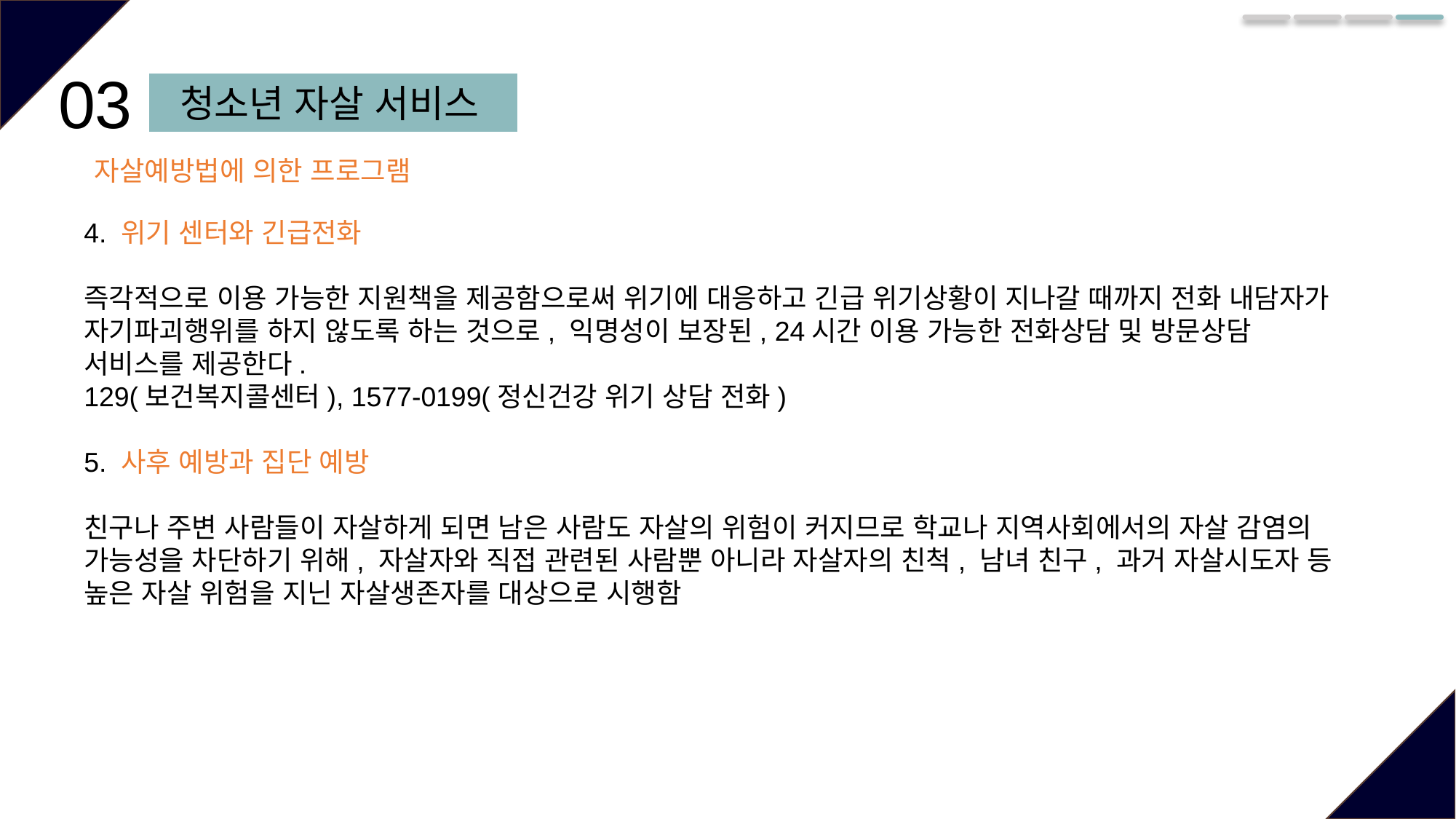

03
청소년 자살 서비스
자살예방법에 의한 프로그램
4. 위기 센터와 긴급전화
즉각적으로 이용 가능한 지원책을 제공함으로써 위기에 대응하고 긴급 위기상황이 지나갈 때까지 전화 내담자가 자기파괴행위를 하지 않도록 하는 것으로, 익명성이 보장된, 24시간 이용 가능한 전화상담 및 방문상담 서비스를 제공한다.
129(보건복지콜센터), 1577-0199(정신건강 위기 상담 전화)
5. 사후 예방과 집단 예방
친구나 주변 사람들이 자살하게 되면 남은 사람도 자살의 위험이 커지므로 학교나 지역사회에서의 자살 감염의 가능성을 차단하기 위해, 자살자와 직접 관련된 사람뿐 아니라 자살자의 친척, 남녀 친구, 과거 자살시도자 등 높은 자살 위험을 지닌 자살생존자를 대상으로 시행함